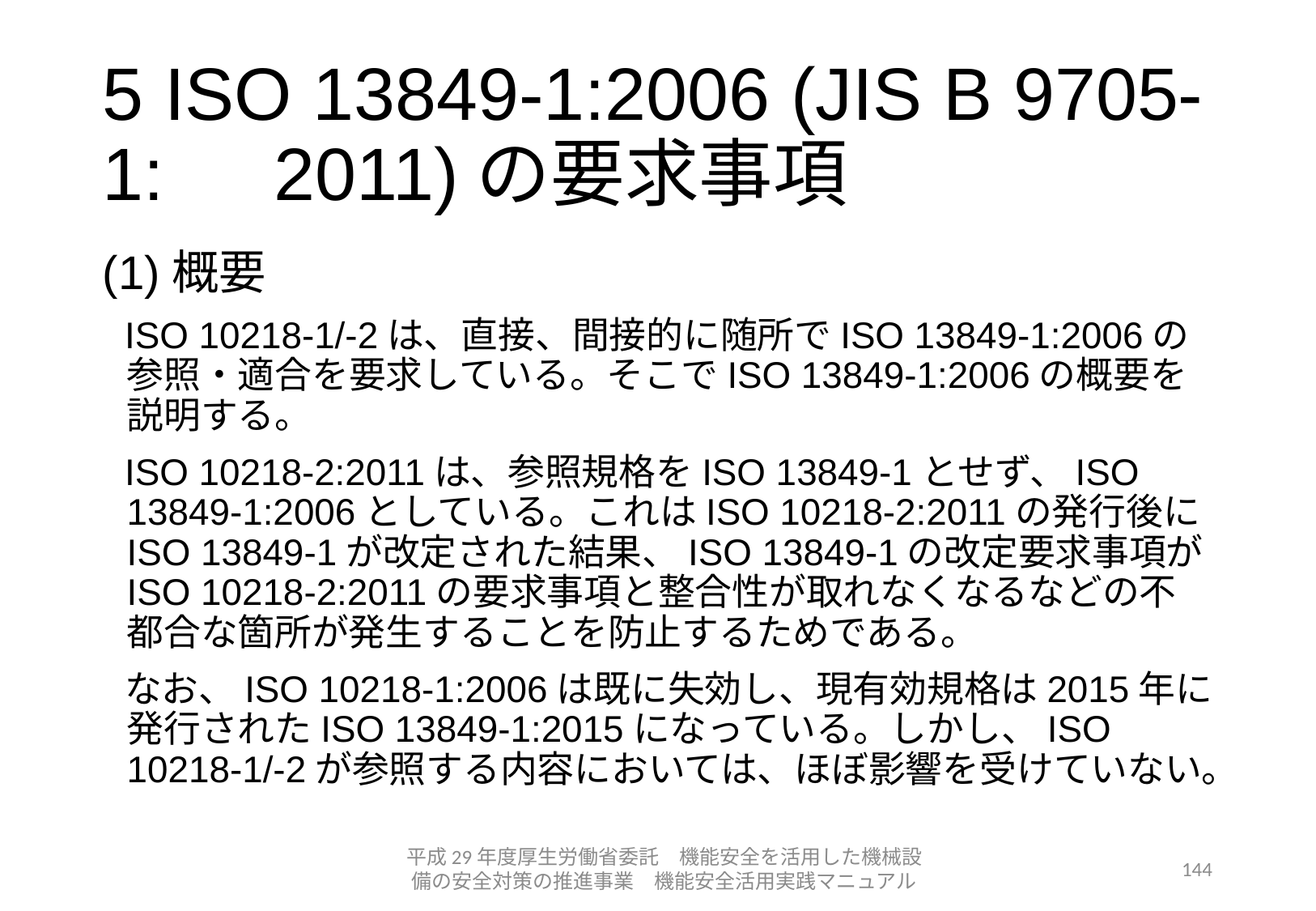

# 5 ISO 13849-1:2006 (JIS B 9705-1:　2011)の要求事項
(1)概要
ISO 10218-1/-2は、直接、間接的に随所でISO 13849-1:2006の参照・適合を要求している。そこでISO 13849-1:2006の概要を説明する。
ISO 10218-2:2011は、参照規格をISO 13849-1とせず、ISO 13849-1:2006としている。これはISO 10218-2:2011の発行後にISO 13849-1が改定された結果、ISO 13849-1の改定要求事項がISO 10218-2:2011の要求事項と整合性が取れなくなるなどの不都合な箇所が発生することを防止するためである。
なお、ISO 10218-1:2006は既に失効し、現有効規格は2015年に発行されたISO 13849-1:2015になっている。しかし、ISO 10218-1/-2が参照する内容においては、ほぼ影響を受けていない。
平成29年度厚生労働省委託　機能安全を活用した機械設備の安全対策の推進事業　機能安全活用実践マニュアル
144